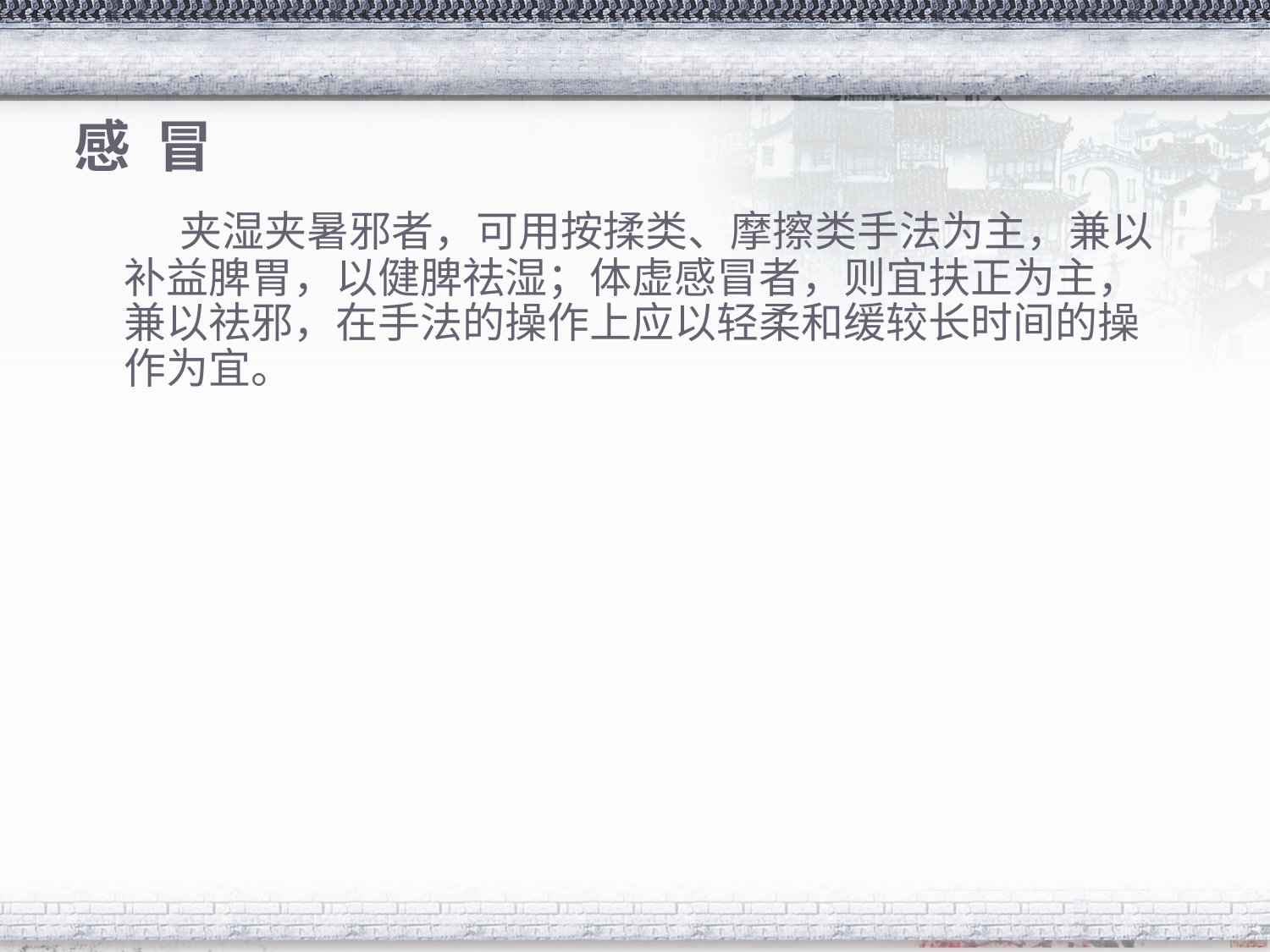

# 感  冒
          夹湿夹暑邪者，可用按揉类、摩擦类手法为主，兼以补益脾胃，以健脾祛湿；体虚感冒者，则宜扶正为主，兼以祛邪，在手法的操作上应以轻柔和缓较长时间的操作为宜。